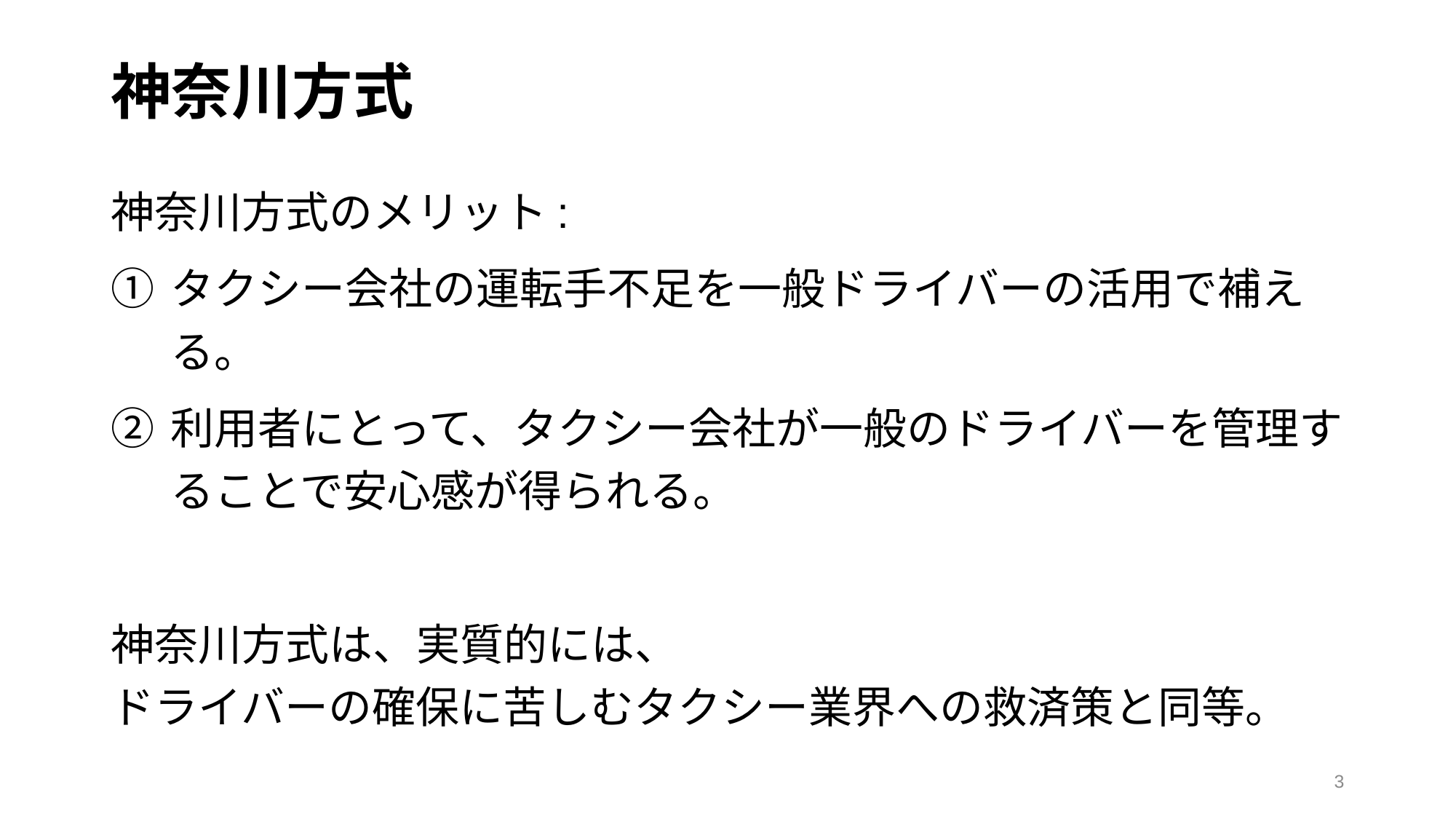

# 神奈川方式
神奈川方式のメリット:
タクシー会社の運転手不足を一般ドライバーの活用で補える。
利用者にとって、タクシー会社が一般のドライバーを管理することで安心感が得られる。

神奈川方式は、実質的には、
ドライバーの確保に苦しむタクシー業界への救済策と同等。

3